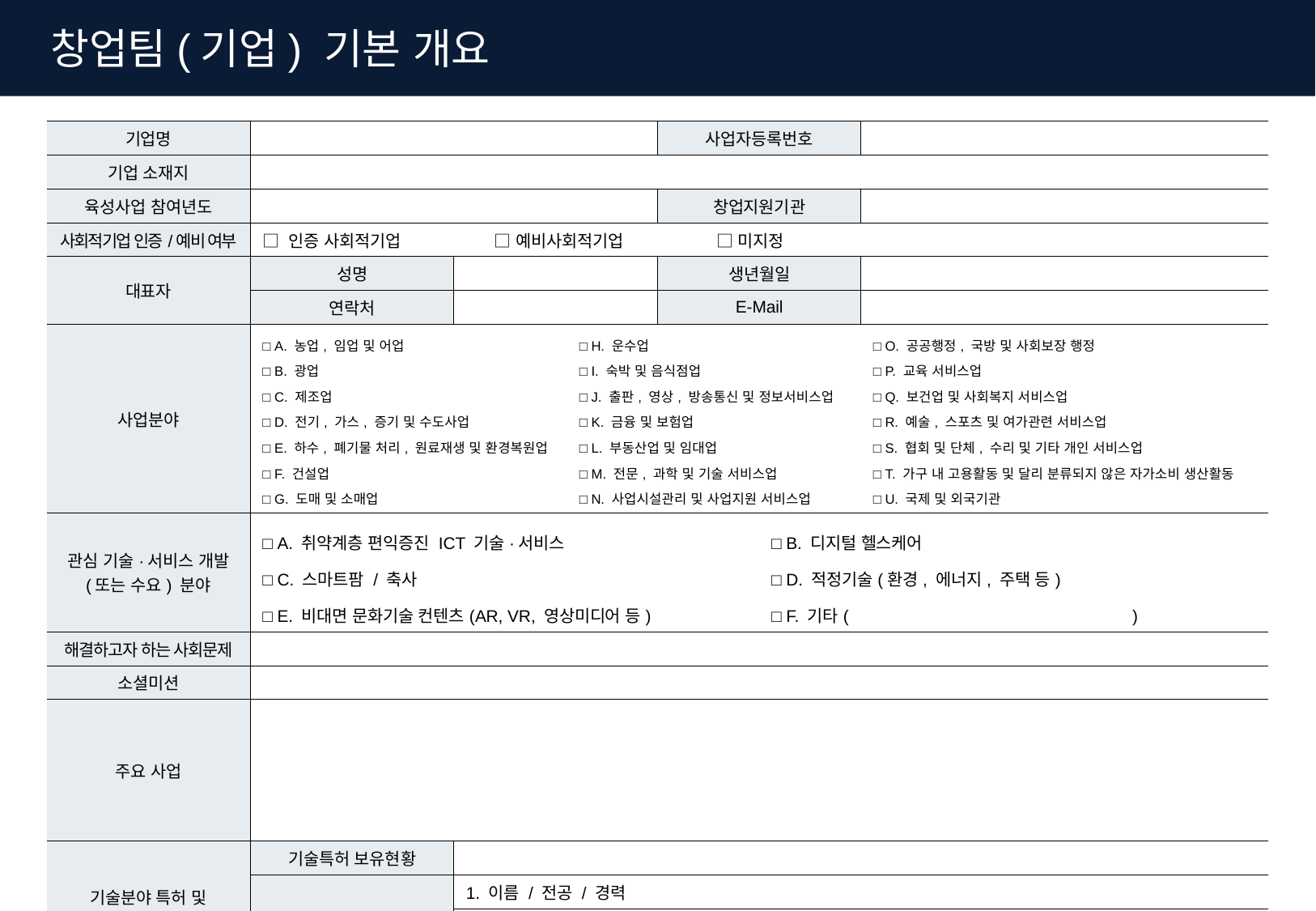

창업팀(기업) 기본 개요
| 기업명 |  |  |  | 사업자등록번호 |  |  |
| --- | --- | --- | --- | --- | --- | --- |
| 기업 소재지 |  |  |  |  |  |  |
| 육성사업 참여년도 |  |  |  | 창업지원기관 |  |  |
| 사회적기업 인증/예비 여부 | □ 인증 사회적기업 □ 예비사회적기업 □ 미지정 |  |  |  |  |  |
| 대표자 | 성명 |  |  | 생년월일 |  |  |
|  | 연락처 |  |  | E-Mail |  |  |
| 사업분야 | □ A. 농업, 임업 및 어업 □ B. 광업 □ C. 제조업 □ D. 전기, 가스, 증기 및 수도사업 □ E. 하수, 폐기물 처리, 원료재생 및 환경복원업 □ F. 건설업 □ G. 도매 및 소매업 |  | □ H. 운수업 □ I. 숙박 및 음식점업 □ J. 출판, 영상, 방송통신 및 정보서비스업 □ K. 금융 및 보험업 □ L. 부동산업 및 임대업 □ M. 전문, 과학 및 기술 서비스업 □ N. 사업시설관리 및 사업지원 서비스업 |  |  | □ O. 공공행정, 국방 및 사회보장 행정 □ P. 교육 서비스업 □ Q. 보건업 및 사회복지 서비스업 □ R. 예술, 스포츠 및 여가관련 서비스업 □ S. 협회 및 단체, 수리 및 기타 개인 서비스업 □ T. 가구 내 고용활동 및 달리 분류되지 않은 자가소비 생산활동 □ U. 국제 및 외국기관 |
| 관심 기술·서비스 개발 (또는 수요) 분야 | □ A. 취약계층 편익증진 ICT 기술·서비스 □ C. 스마트팜 / 축사 □ E. 비대면 문화기술 컨텐츠(AR, VR, 영상미디어 등) |  |  |  | □ B. 디지털 헬스케어 □ D. 적정기술(환경, 에너지, 주택 등) □ F. 기타( ) |  |
| 해결하고자 하는 사회문제 |  |  |  |  |  |  |
| 소셜미션 |  |  |  |  |  |  |
| 주요 사업 |  |  |  |  |  |  |
| 기술분야 특허 및 전문인력 보유현황 | 기술특허 보유현황 |  |  |  |  |  |
|  | 전문인력 보유현황 | 1. 이름 / 전공 / 경력 |  |  |  |  |
|  |  | 2. 이름 / 전공 / 경력 |  |  |  |  |
|  |  | 3. 이름 / 전공 / 경력 |  |  |  |  |